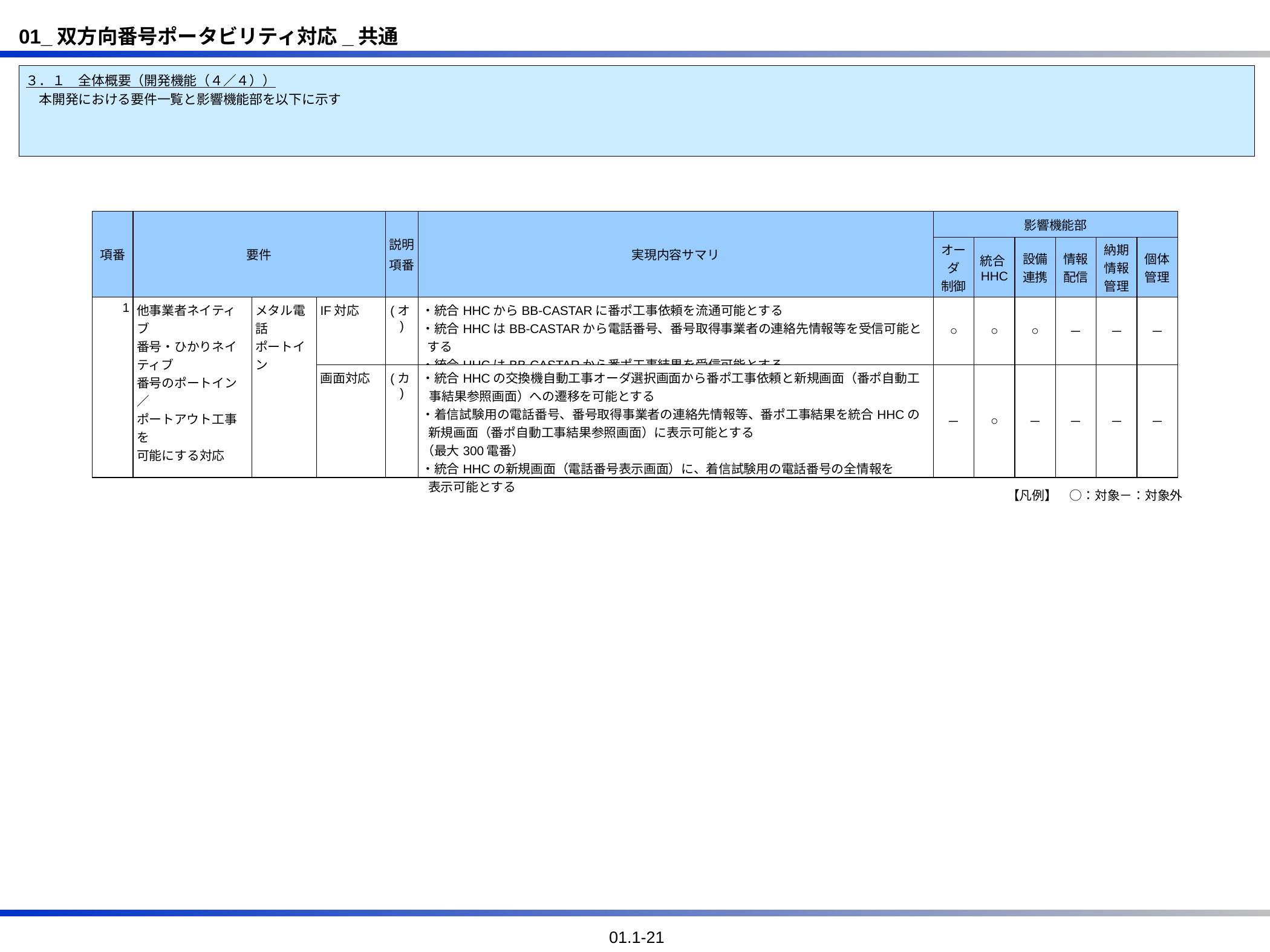

３．１　全体概要（開発機能（４／４））
　本開発における要件一覧と影響機能部を以下に示す
| 項番 | 要件 |  |  | 説明 項番 | 実現内容サマリ | 影響機能部 |  |  |  |  |  |
| --- | --- | --- | --- | --- | --- | --- | --- | --- | --- | --- | --- |
|  |  |  |  |  |  | オーダ 制御 | 統合HHC | 設備連携 | 情報配信 | 納期情報 管理 | 個体管理 |
| 1 | 他事業者ネイティブ 番号・ひかりネイティブ 番号のポートイン／ ポートアウト工事を 可能にする対応 | メタル電話 ポートイン | IF対応 | (オ) | ・統合HHCからBB-CASTARに番ポ工事依頼を流通可能とする ・統合HHCはBB-CASTARから電話番号、番号取得事業者の連絡先情報等を受信可能とする ・統合HHCはBB-CASTARから番ポ工事結果を受信可能とする | ○ | ○ | ○ | － | － | － |
|  |  |  | 画面対応 | (カ) | ・統合HHCの交換機自動工事オーダ選択画面から番ポ工事依頼と新規画面（番ポ自動工事結果参照画面）への遷移を可能とする ・着信試験用の電話番号、番号取得事業者の連絡先情報等、番ポ工事結果を統合HHCの新規画面（番ポ自動工事結果参照画面）に表示可能とする （最大300電番） ・統合HHCの新規画面（電話番号表示画面）に、着信試験用の電話番号の全情報を 表示可能とする | － | ○ | － | － | － | － |
【凡例】　○：対象－：対象外
01.1-21